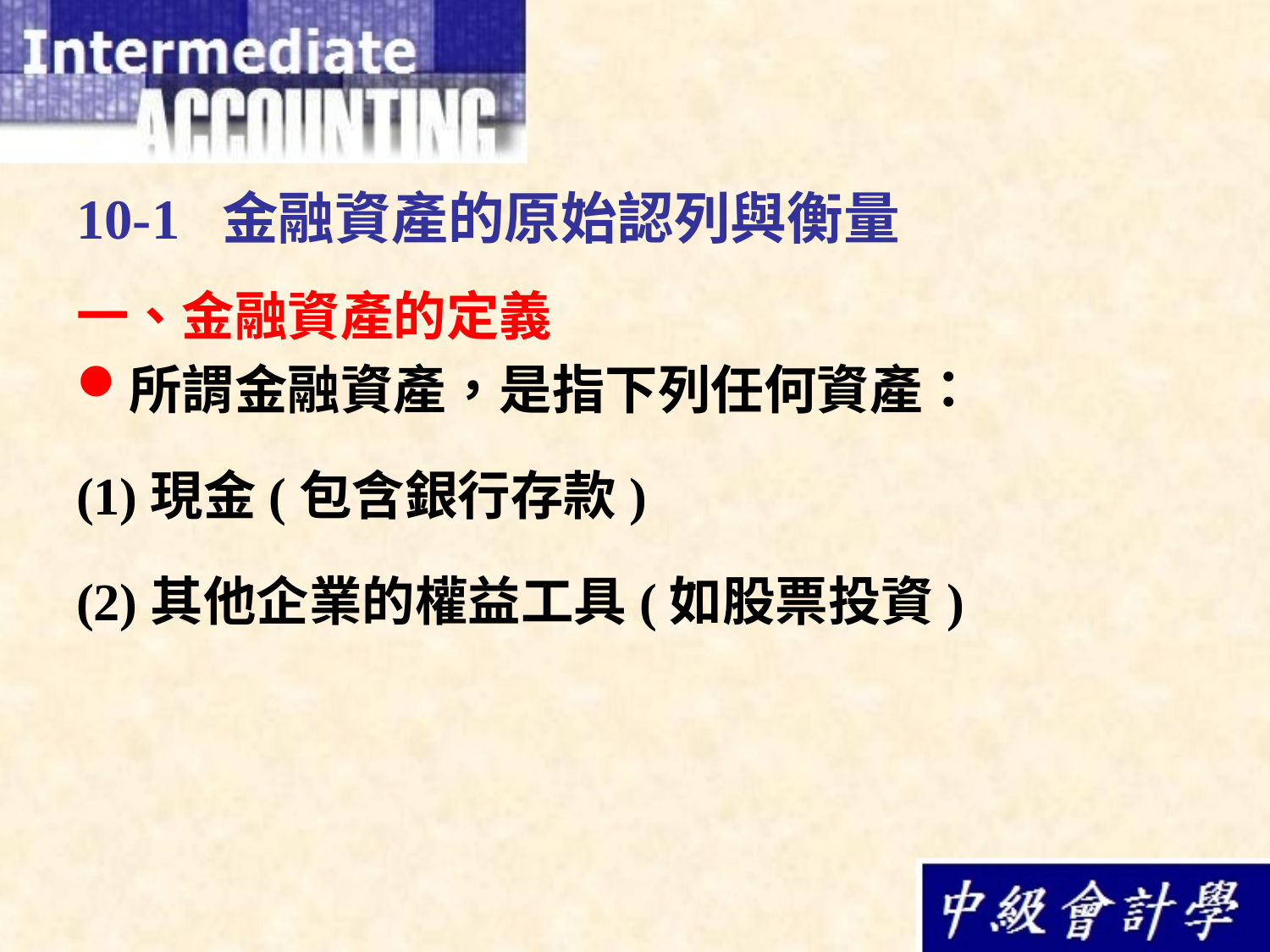

# 10-1  金融資產的原始認列與衡量
一、金融資產的定義
所謂金融資產，是指下列任何資產：
(1)現金(包含銀行存款)
(2)其他企業的權益工具(如股票投資)